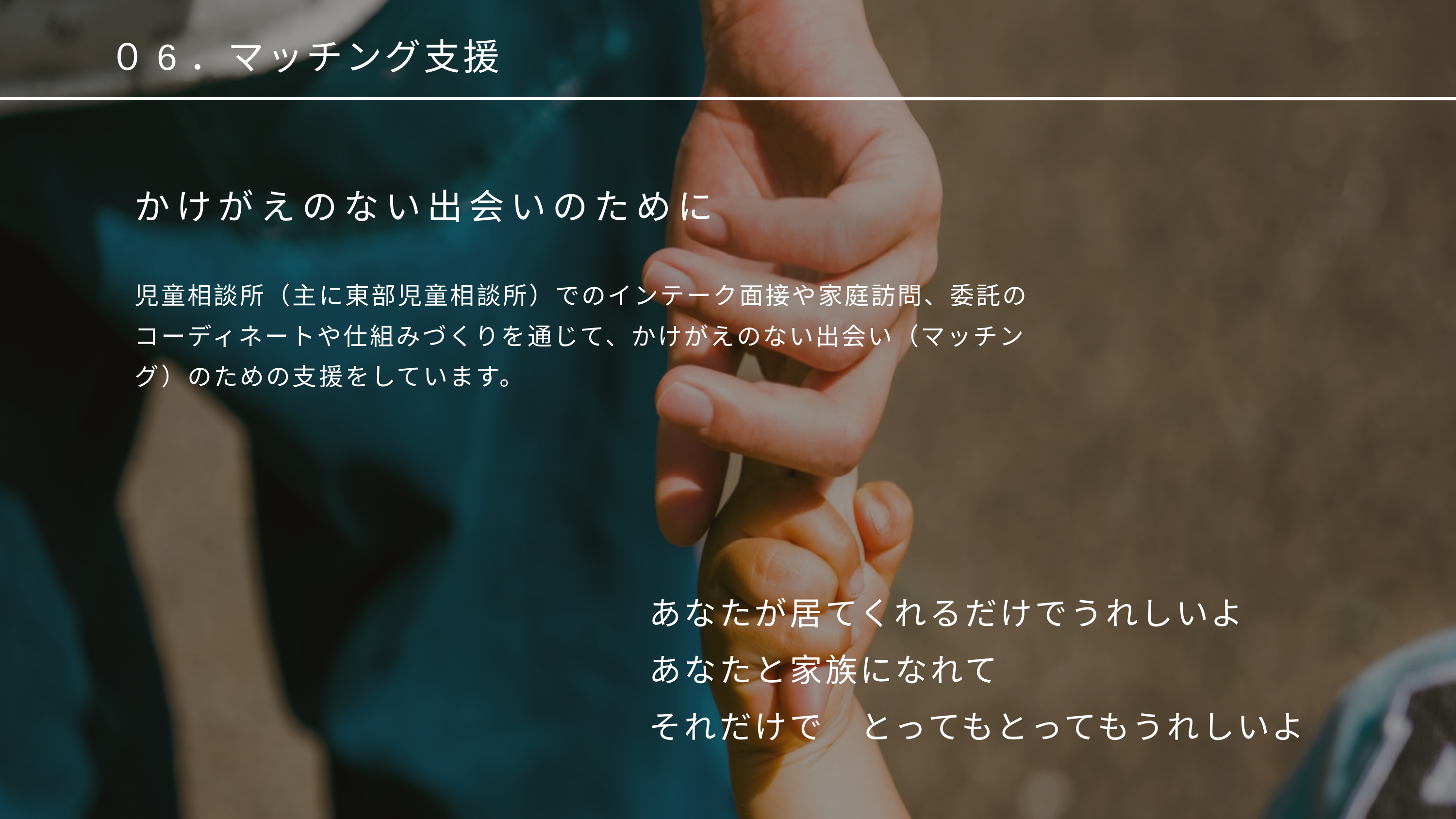

０6．マッチング支援

かけがえのない出会いのために
児童相談所（主に東部児童相談所）でのインテーク面接や家庭訪問、委託のコーディネートや仕組みづくりを通じて、かけがえのない出会い（マッチング）のための支援をしています。
あなたが居てくれるだけでうれしいよ
あなたと家族になれて
それだけで　とってもとってもうれしいよ